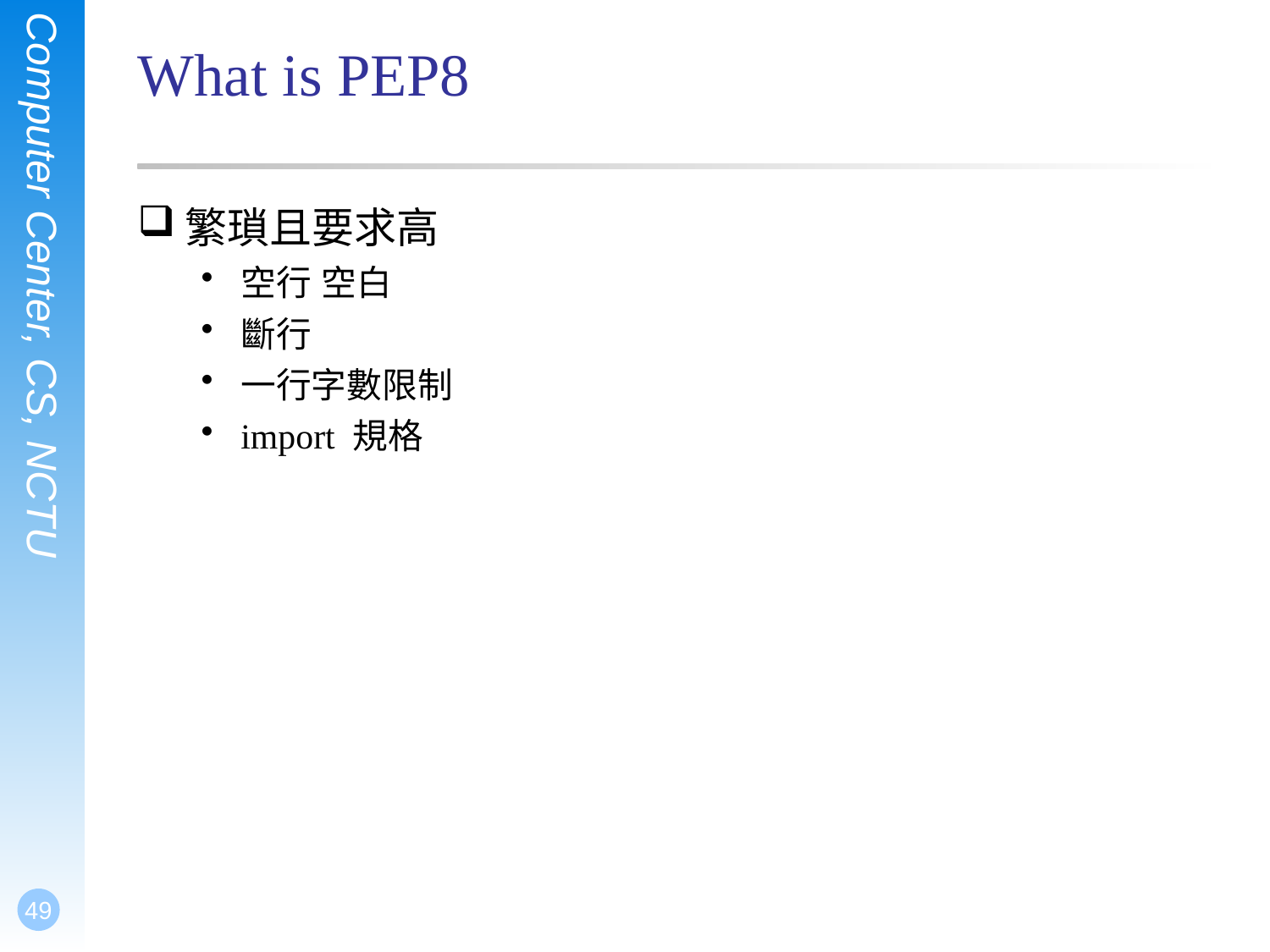

# What is PEP8
繁瑣且要求高
空行 空白
斷行
一行字數限制
import 規格